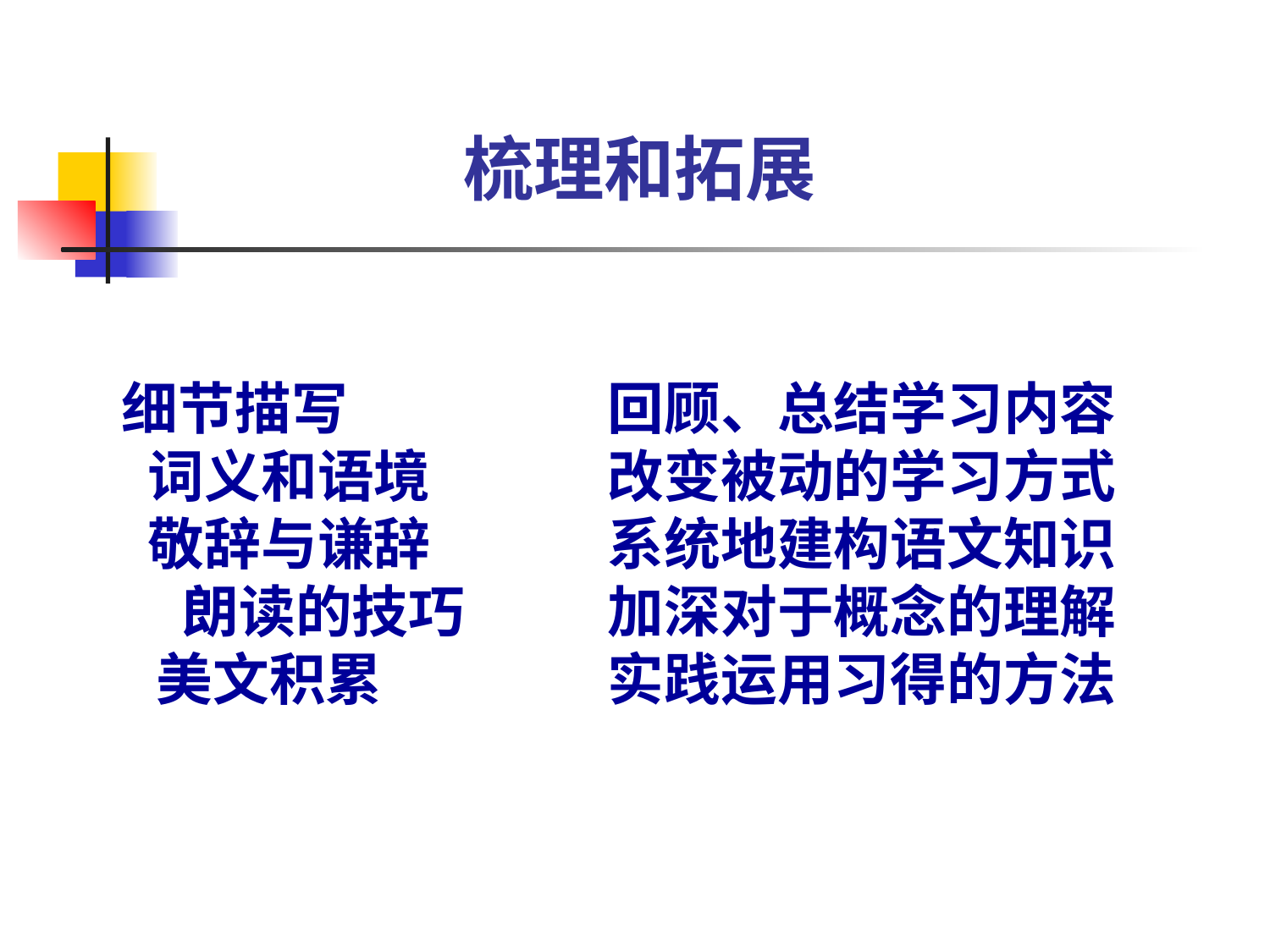

# 梳理和拓展
细节描写 词义和语境 敬辞与谦辞 朗读的技巧
美文积累
回顾、总结学习内容
改变被动的学习方式
系统地建构语文知识
加深对于概念的理解
实践运用习得的方法